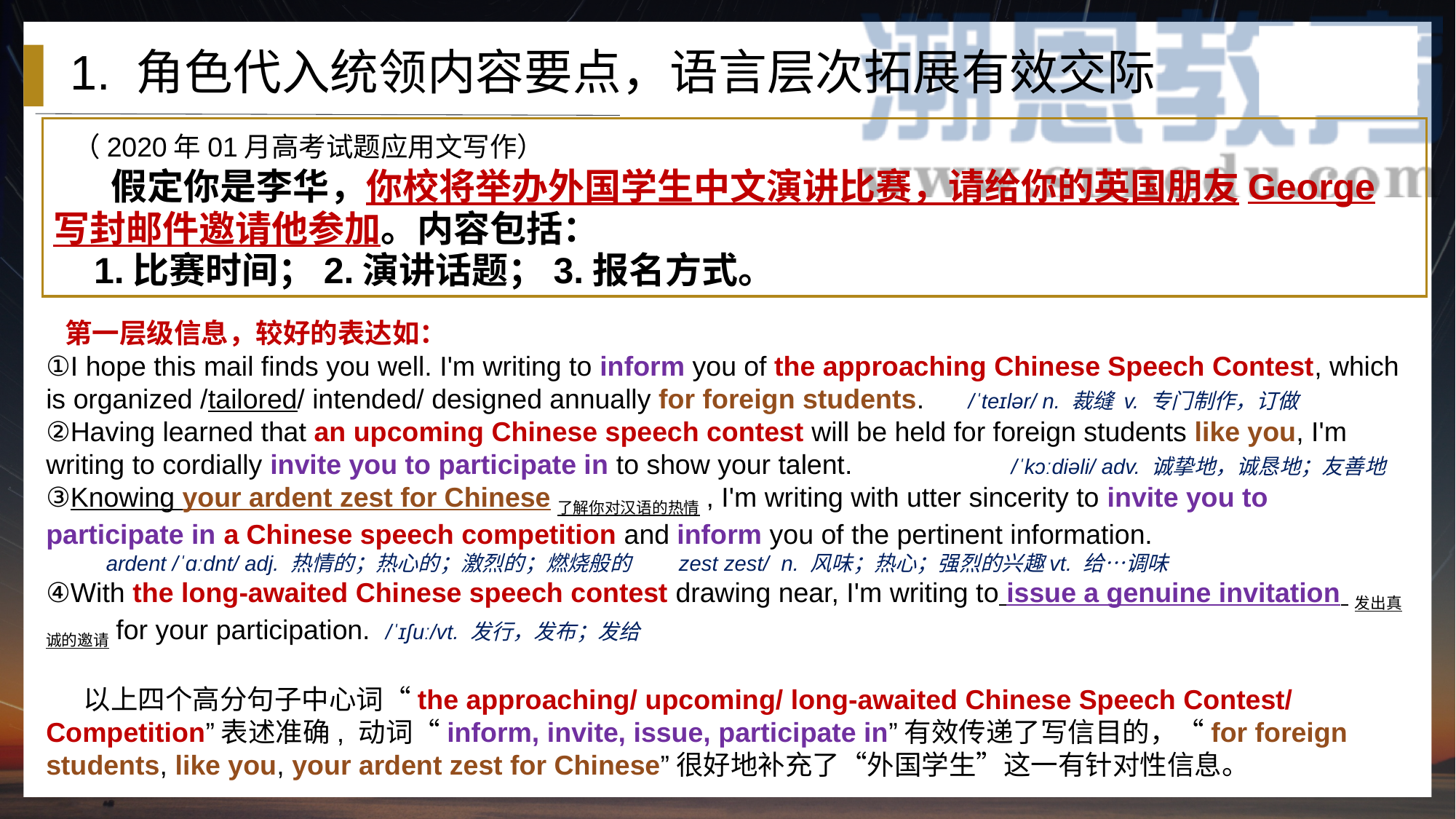

1. 角色代入统领内容要点，语言层次拓展有效交际
 （2020年01月高考试题应用文写作）
       假定你是李华，你校将举办外国学生中文演讲比赛，请给你的英国朋友George 写封邮件邀请他参加。内容包括：
    1.比赛时间；2.演讲话题；3.报名方式。
  第一层级信息，较好的表达如：
①I hope this mail finds you well. I'm writing to inform you of the approaching Chinese Speech Contest, which is organized /tailored/ intended/ designed annually for foreign students.      /ˈteɪlər/ n. 裁缝 v. 专门制作，订做
②Having learned that an upcoming Chinese speech contest will be held for foreign students like you, I'm writing to cordially invite you to participate in to show your talent.                     /ˈkɔːdiəli/ adv. 诚挚地，诚恳地；友善地
③Knowing your ardent zest for Chinese了解你对汉语的热情, I'm writing with utter sincerity to invite you to participate in a Chinese speech competition and inform you of the pertinent information.
          ardent /ˈɑːdnt/ adj. 热情的；热心的；激烈的；燃烧般的         zest zest/  n. 风味；热心；强烈的兴趣vt. 给…调味
④With the long-awaited Chinese speech contest drawing near, I'm writing to issue a genuine invitation 发出真诚的邀请for your participation.  /ˈɪʃuː/vt. 发行，发布；发给

     以上四个高分句子中心词“the approaching/ upcoming/ long-awaited Chinese Speech Contest/ Competition”表述准确, 动词“inform, invite, issue, participate in”有效传递了写信目的，“for foreign students, like you, your ardent zest for Chinese”很好地补充了“外国学生”这一有针对性信息。